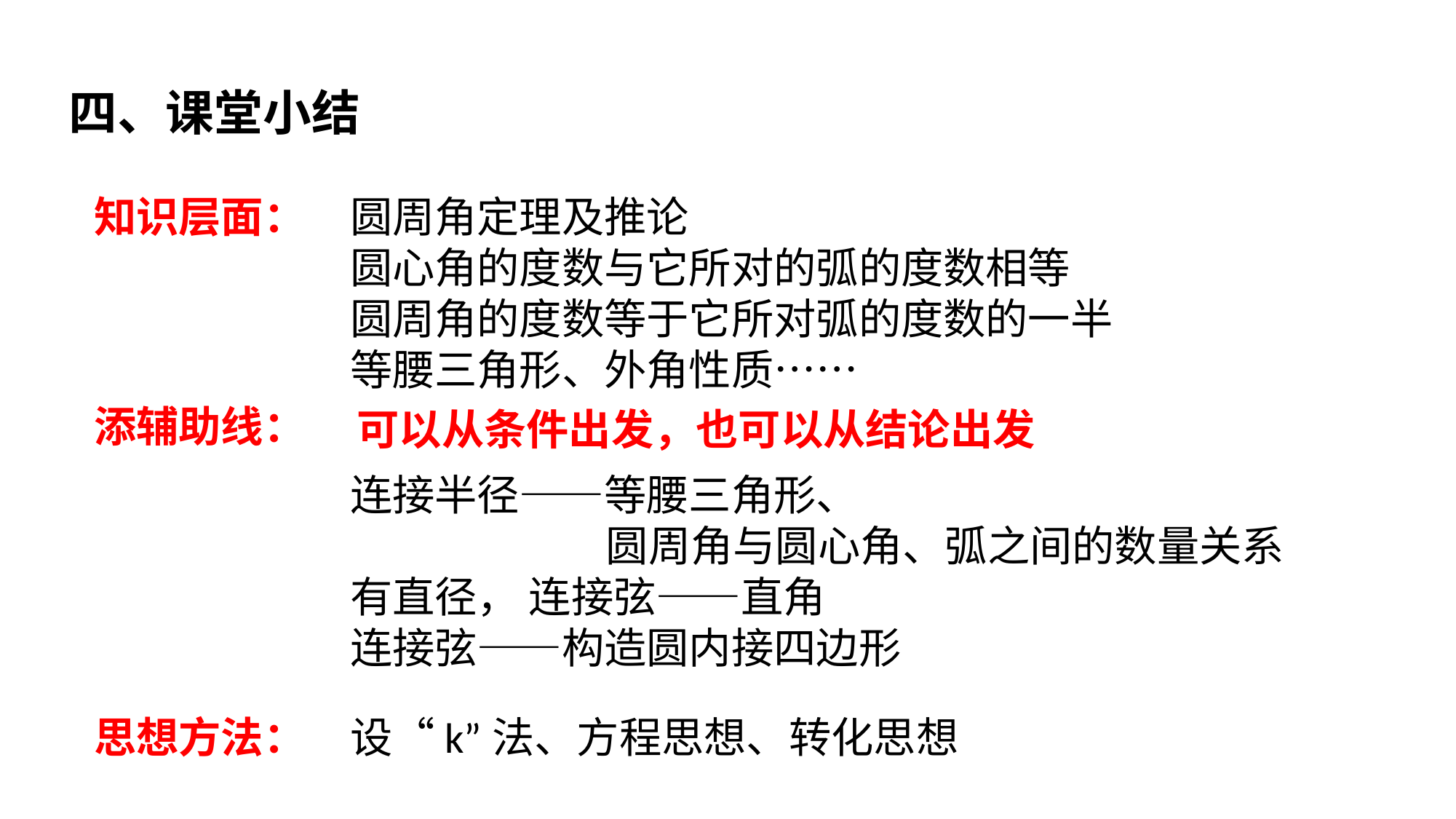

四、课堂小结
知识层面：
圆周角定理及推论
圆心角的度数与它所对的弧的度数相等
圆周角的度数等于它所对弧的度数的一半
等腰三角形、外角性质……
添辅助线：
可以从条件出发，也可以从结论出发
连接半径——等腰三角形、
                          圆周角与圆心角、弧之间的数量关系
有直径， 连接弦——直角
连接弦——构造圆内接四边形
思想方法：
设“k”法、方程思想、转化思想